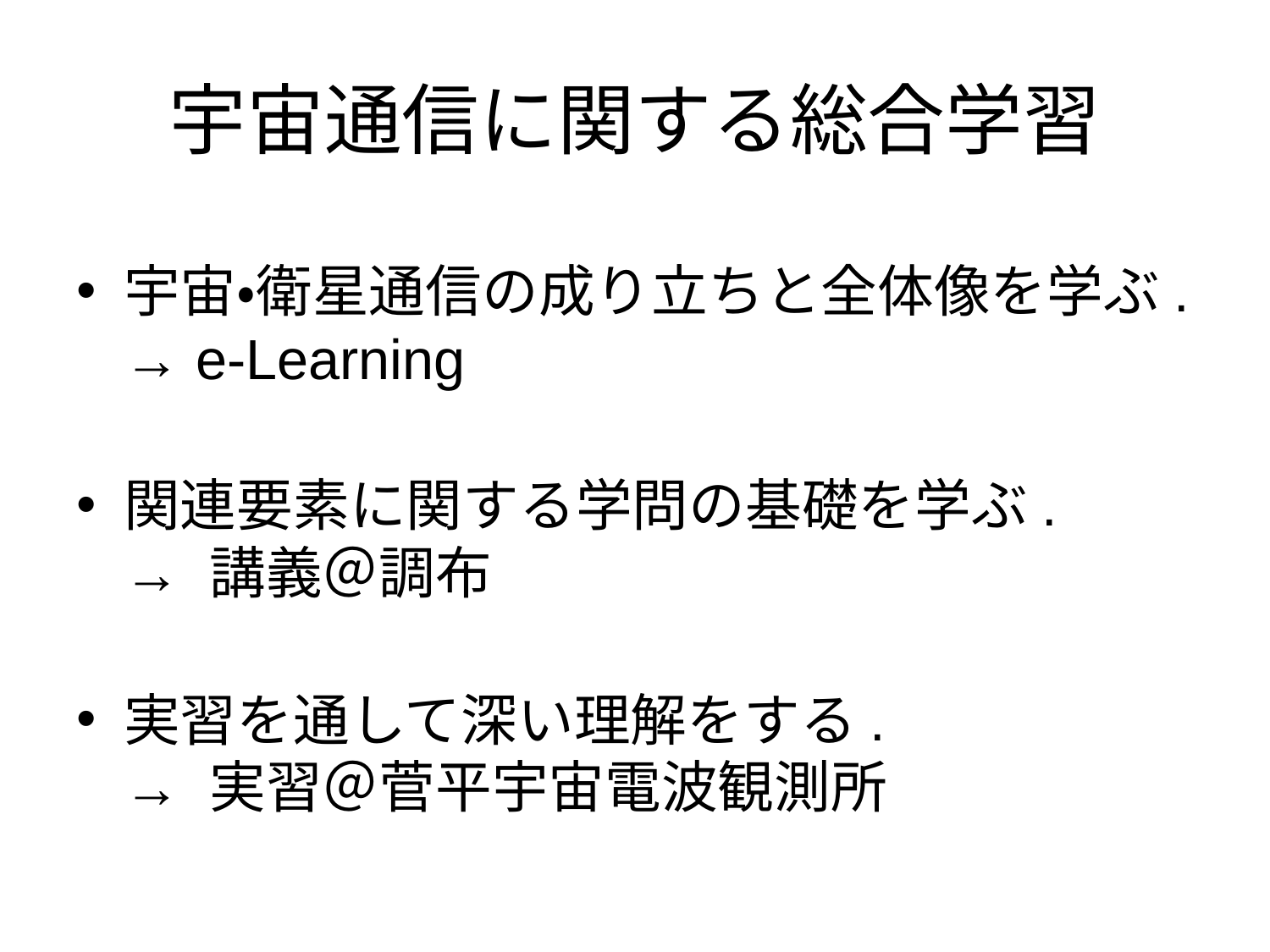

# 宇宙通信に関する総合学習
宇宙・衛星通信の成り立ちと全体像を学ぶ.
→ e-Learning
関連要素に関する学問の基礎を学ぶ.
→ 講義＠調布
実習を通して深い理解をする.
→ 実習＠菅平宇宙電波観測所